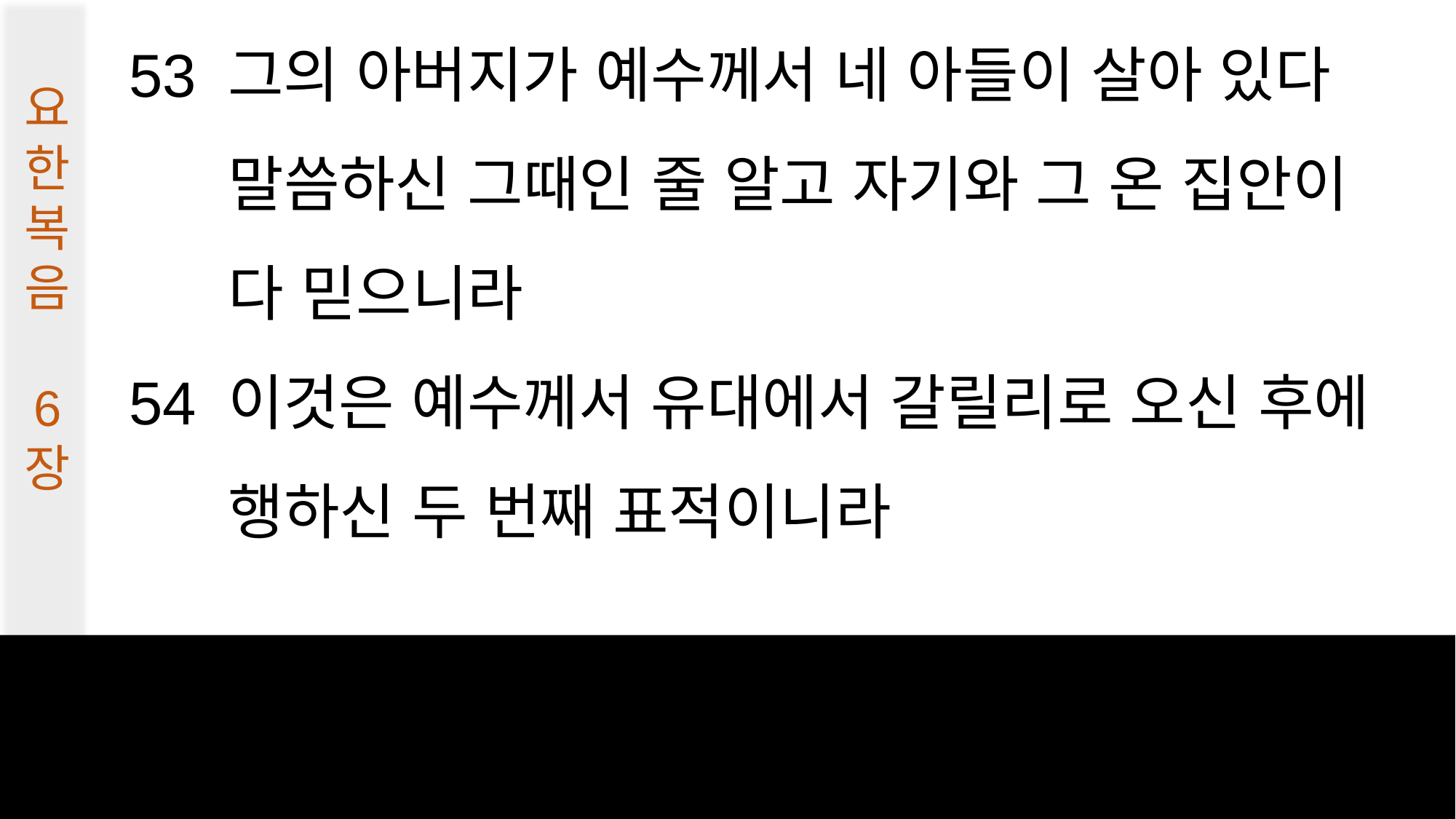

53 그의 아버지가 예수께서 네 아들이 살아 있다
     말씀하신 그때인 줄 알고 자기와 그 온 집안이
     다 믿으니라
54 이것은 예수께서 유대에서 갈릴리로 오신 후에
     행하신 두 번째 표적이니라

요한복음

6
장